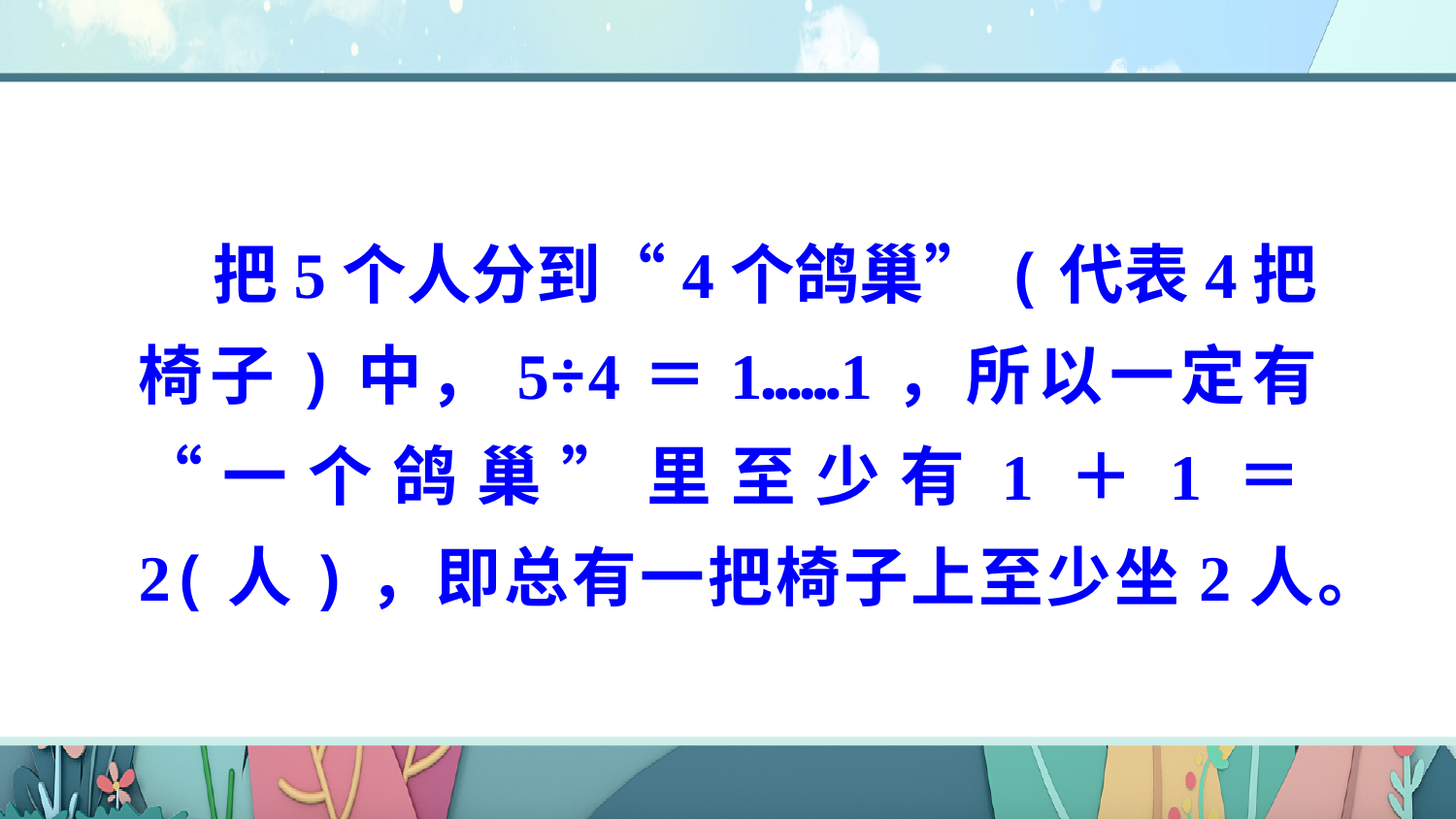

把5个人分到“4个鸽巢”(代表4把椅子)中，5÷4＝1……1，所以一定有“一个鸽巢”里至少有1＋1＝2(人)，即总有一把椅子上至少坐2人。